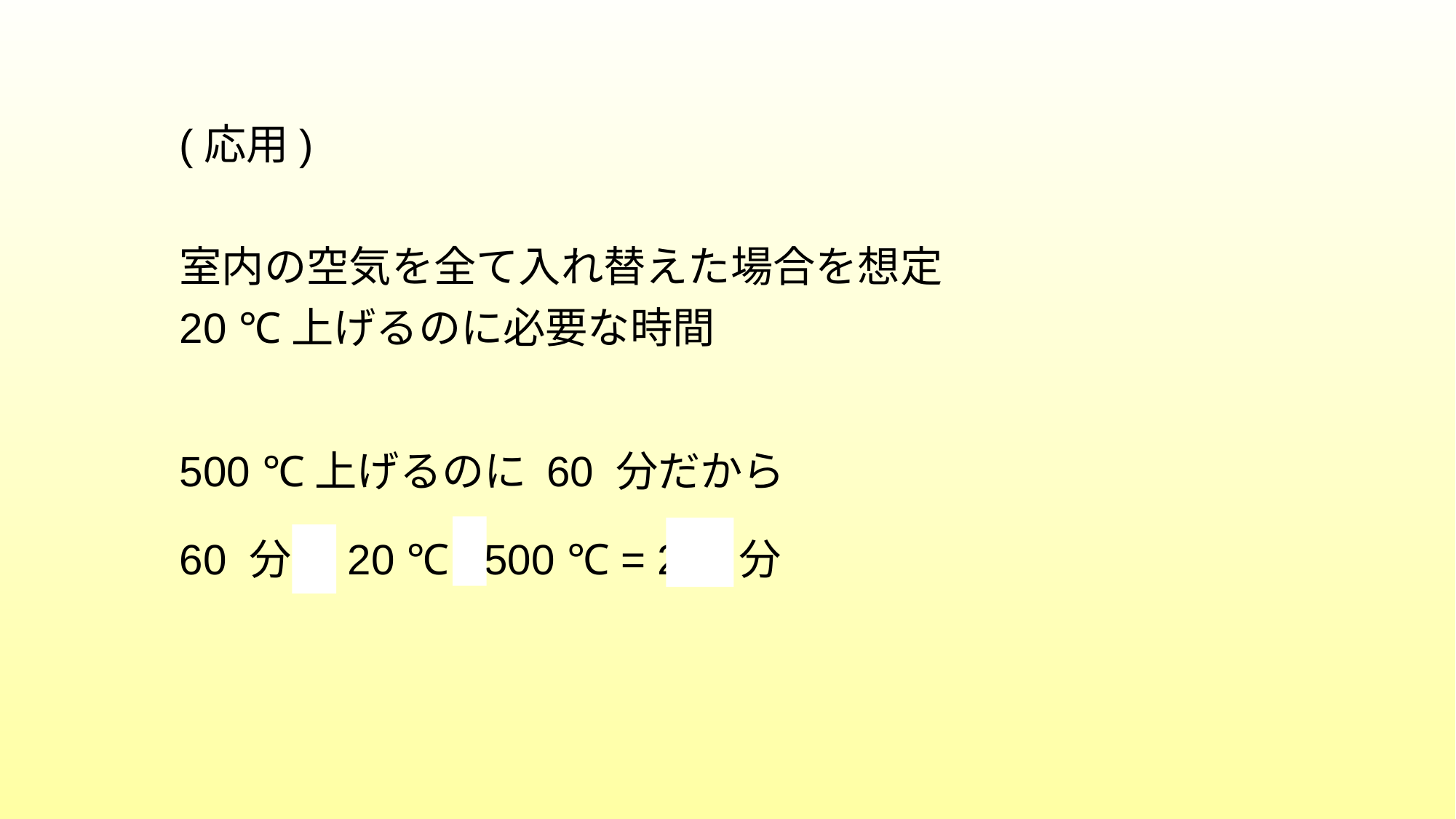

(応用)

室内の空気を全て入れ替えた場合を想定
20 ℃上げるのに必要な時間
500 ℃上げるのに 60 分だから
60 分 × 20 ℃ / 500 ℃ = 2.4 分